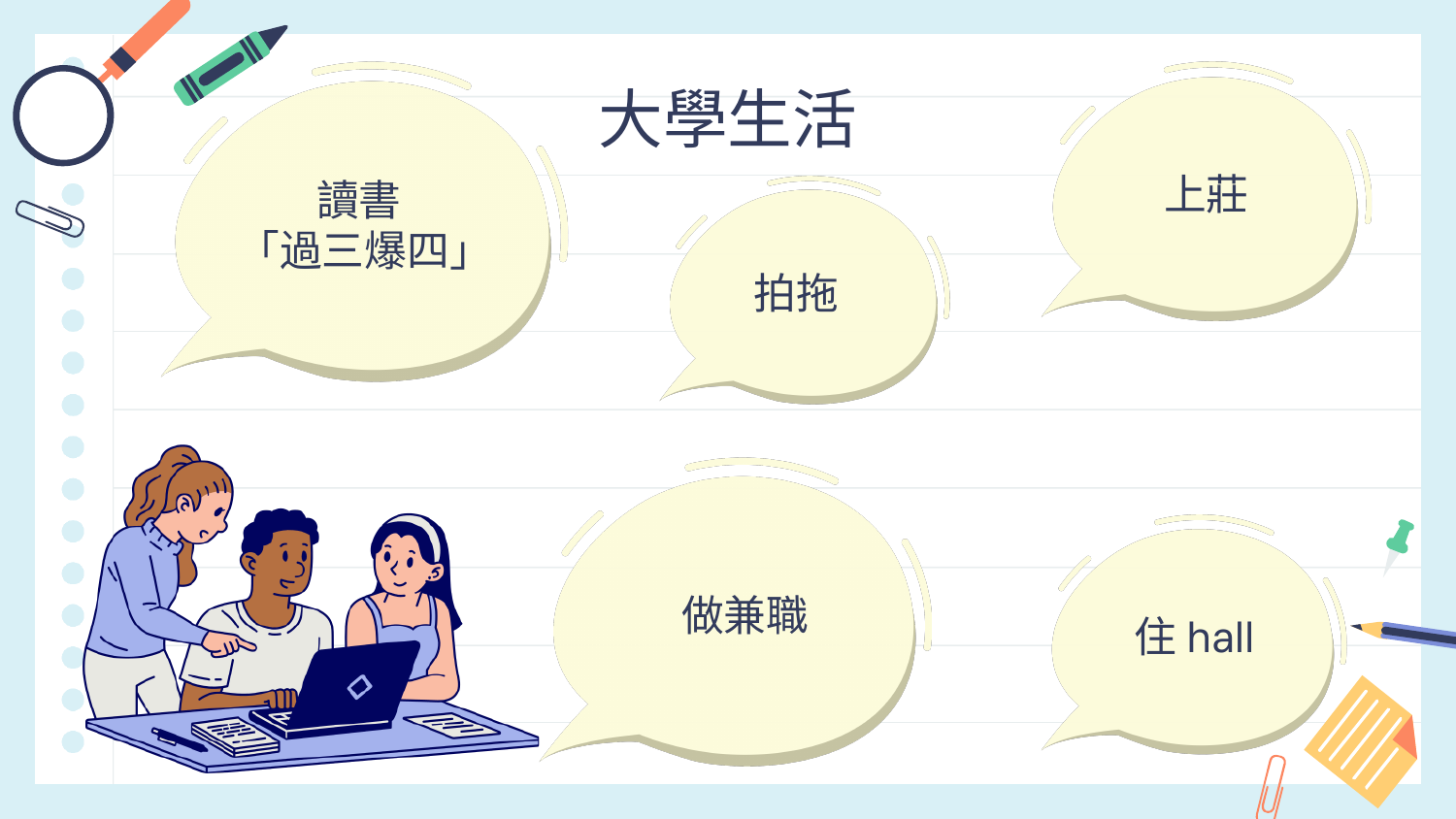

# 大學生活
上莊
讀書
「過三爆四」

拍拖

做兼職
住hall